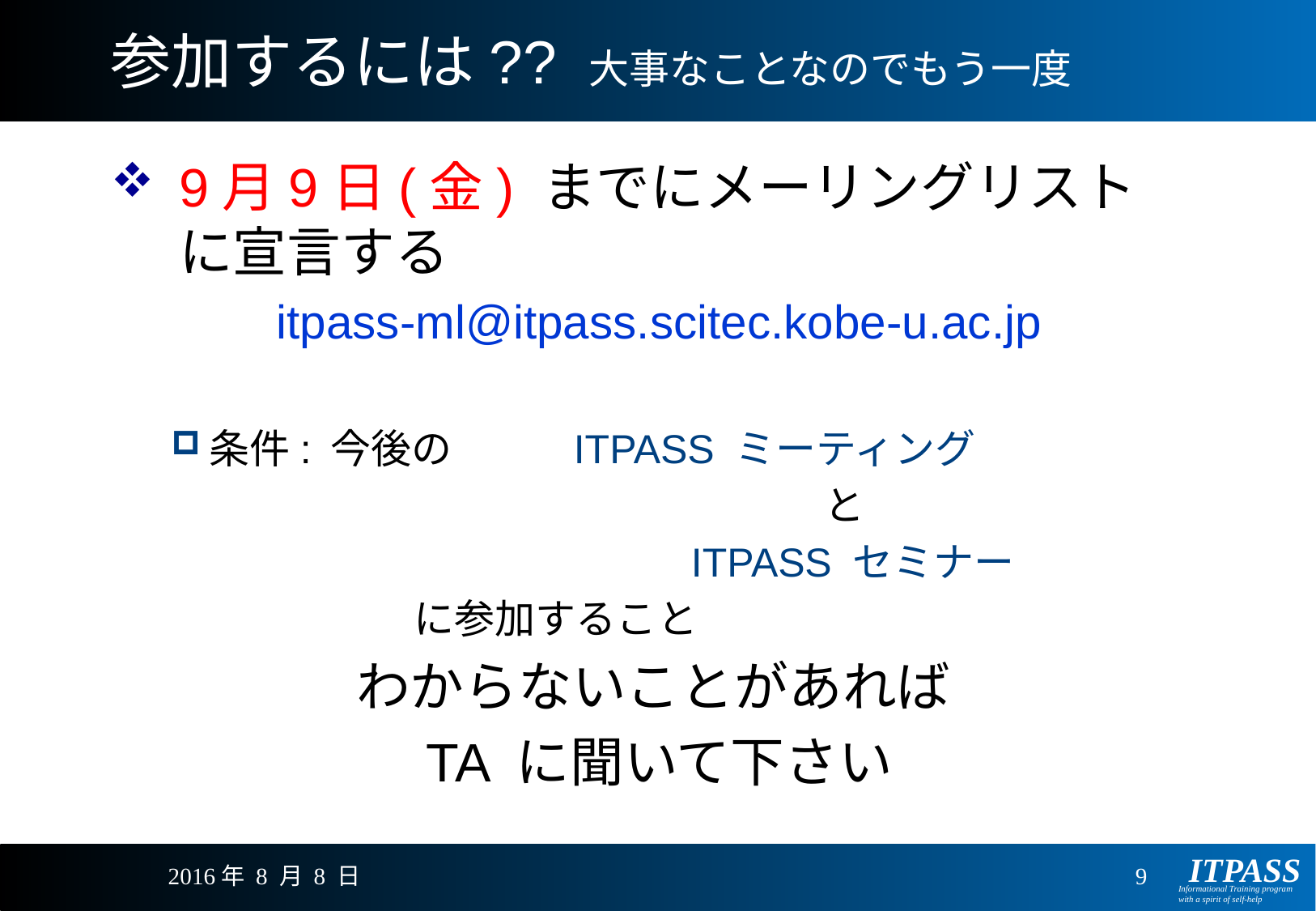

# 参加するには?? 大事なことなのでもう一度
9月9日(金) までにメーリングリストに宣言する
itpass-ml@itpass.scitec.kobe-u.ac.jp

条件: 	今後の	ITPASS ミーティング
				    	    と
			   	   ITPASS セミナー
		に参加すること
わからないことがあれば
TA に聞いて下さい
2016年 8 月 8 日

9